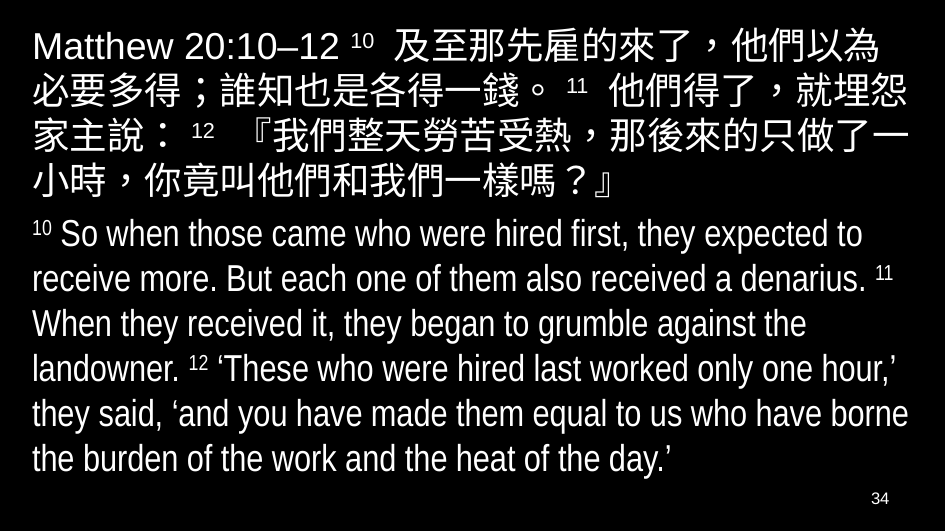

Matthew 20:10–12 10 及至那先雇的來了，他們以為必要多得；誰知也是各得一錢。11 他們得了，就埋怨家主說：12 『我們整天勞苦受熱，那後來的只做了一小時，你竟叫他們和我們一樣嗎？』
10 So when those came who were hired first, they expected to receive more. But each one of them also received a denarius. 11 When they received it, they began to grumble against the landowner. 12 ‘These who were hired last worked only one hour,’ they said, ‘and you have made them equal to us who have borne the burden of the work and the heat of the day.’

34